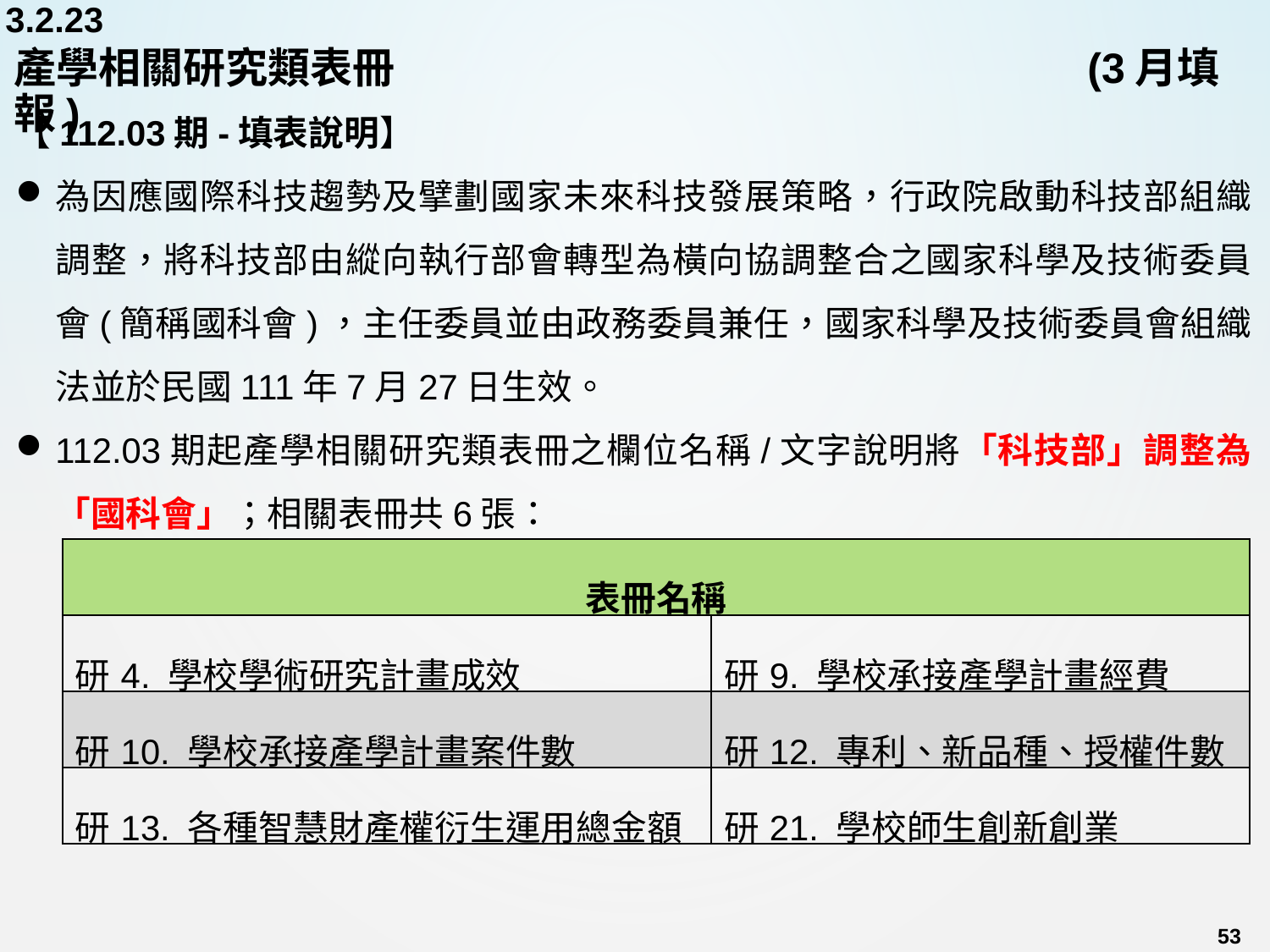

3.2.23
# 產學相關研究類表冊					     (3月填報)
【112.03期-填表說明】
為因應國際科技趨勢及擘劃國家未來科技發展策略，行政院啟動科技部組織調整，將科技部由縱向執行部會轉型為橫向協調整合之國家科學及技術委員會(簡稱國科會)，主任委員並由政務委員兼任，國家科學及技術委員會組織法並於民國111年7月27日生效。
112.03期起產學相關研究類表冊之欄位名稱/文字說明將「科技部」調整為「國科會」；相關表冊共6張：
| 表冊名稱 |  |
| --- | --- |
| 研4. 學校學術研究計畫成效 | 研9. 學校承接產學計畫經費 |
| 研10. 學校承接產學計畫案件數 | 研12. 專利、新品種、授權件數 |
| 研13. 各種智慧財產權衍生運用總金額 | 研21. 學校師生創新創業 |